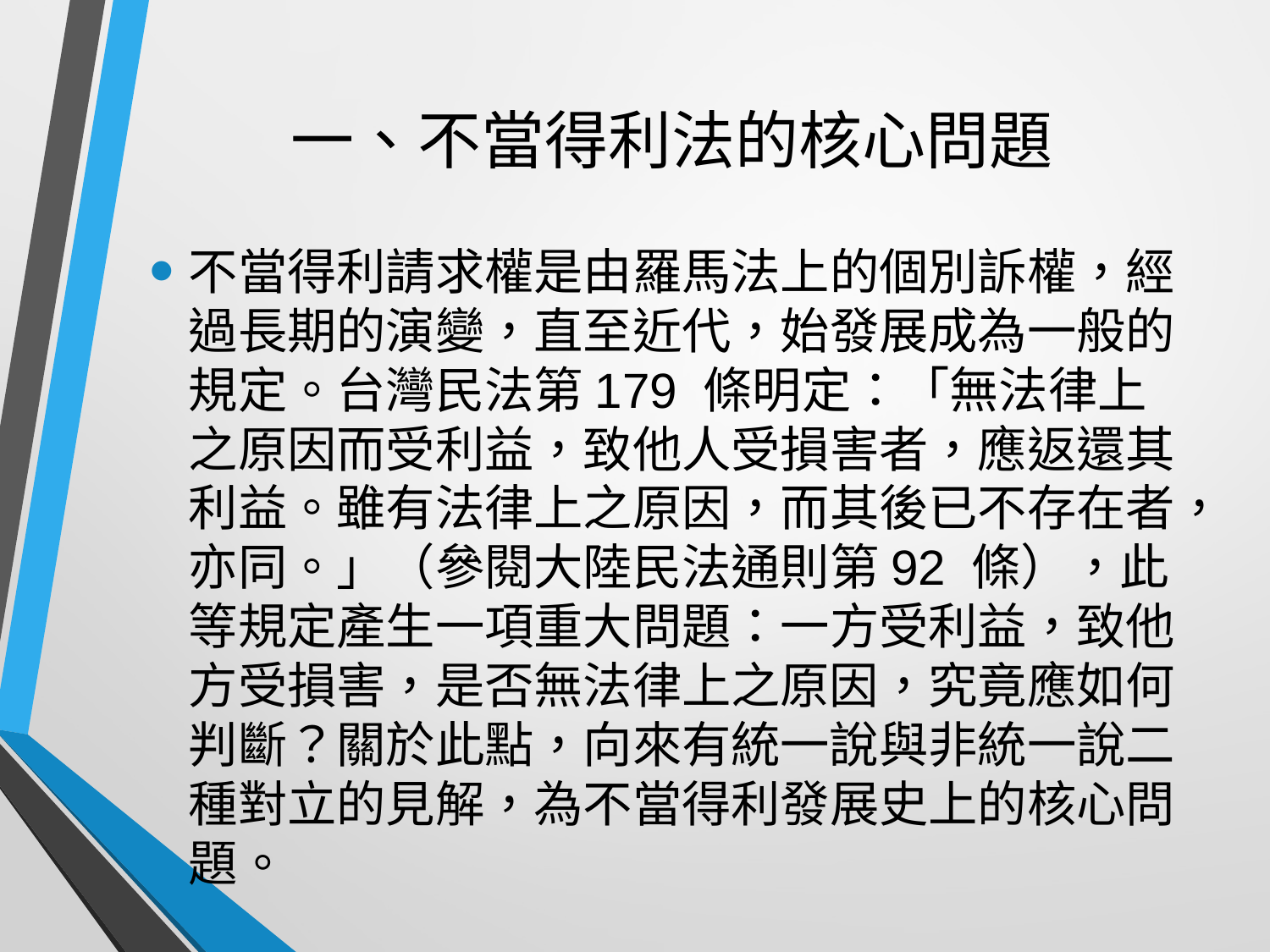

# 一、不當得利法的核心問題
不當得利請求權是由羅馬法上的個別訴權，經過長期的演變，直至近代，始發展成為一般的規定。台灣民法第179 條明定：「無法律上之原因而受利益，致他人受損害者，應返還其利益。雖有法律上之原因，而其後已不存在者，亦同。」（參閱大陸民法通則第92 條），此等規定產生一項重大問題：一方受利益，致他方受損害，是否無法律上之原因，究竟應如何判斷？關於此點，向來有統一說與非統一說二種對立的見解，為不當得利發展史上的核心問題。